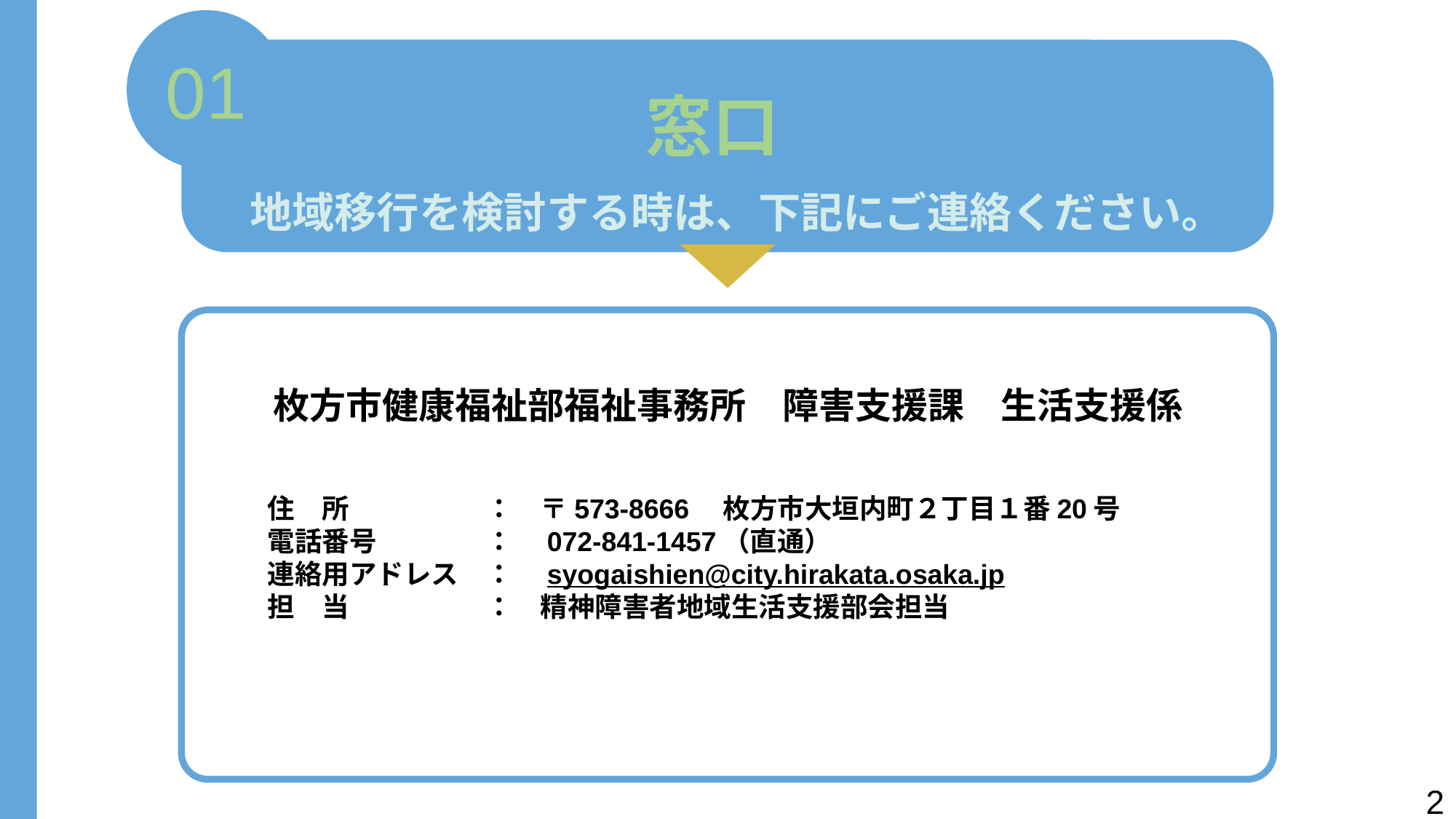

01

窓口
地域移行を検討する時は、下記にご連絡ください。

枚方市健康福祉部福祉事務所　障害支援課　生活支援係

　　
　　住　所　　　　　：　〒573-8666　枚方市大垣内町２丁目１番20号
　　電話番号　　　　：　072-841-1457（直通）
　　連絡用アドレス　：　syogaishien@city.hirakata.osaka.jp
　　担　当　　　　　：　精神障害者地域生活支援部会担当